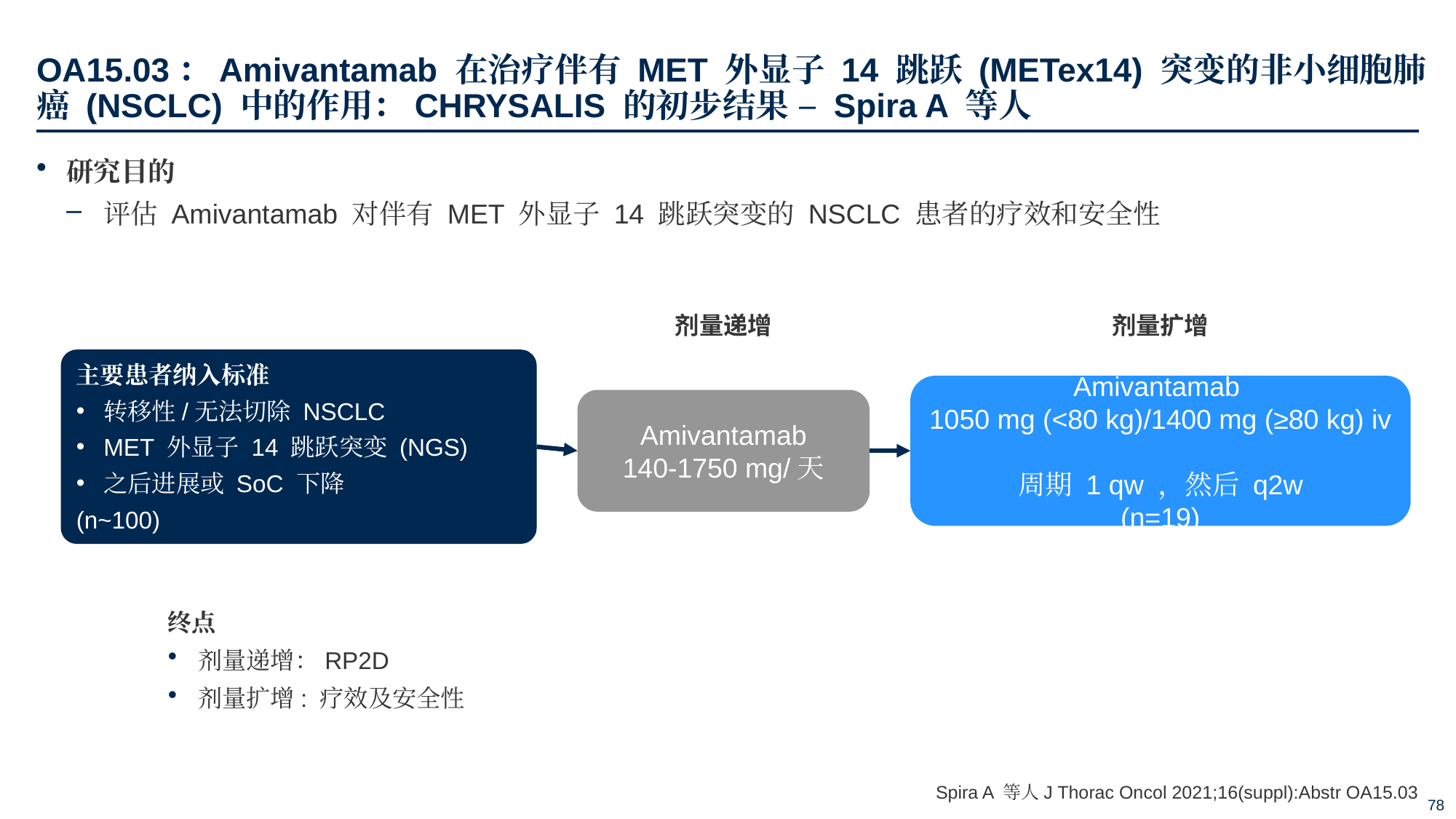

# OA15.03：Amivantamab 在治疗伴有 MET 外显子 14 跳跃 (METex14) 突变的非小细胞肺癌 (NSCLC) 中的作用：CHRYSALIS 的初步结果 – Spira A 等人
研究目的
评估 Amivantamab 对伴有 MET 外显子 14 跳跃突变的 NSCLC 患者的疗效和安全性
剂量扩增
剂量递增
主要患者纳入标准
转移性/无法切除 NSCLC
MET 外显子 14 跳跃突变 (NGS)
之后进展或 SoC 下降
(n~100)
Amivantamab
1050 mg (<80 kg)/1400 mg (≥80 kg) iv
周期 1 qw ，然后 q2w
(n=19)
Amivantamab
140-1750 mg/天
终点
剂量递增：RP2D
剂量扩增: 疗效及安全性
Spira A 等人J Thorac Oncol 2021;16(suppl):Abstr OA15.03